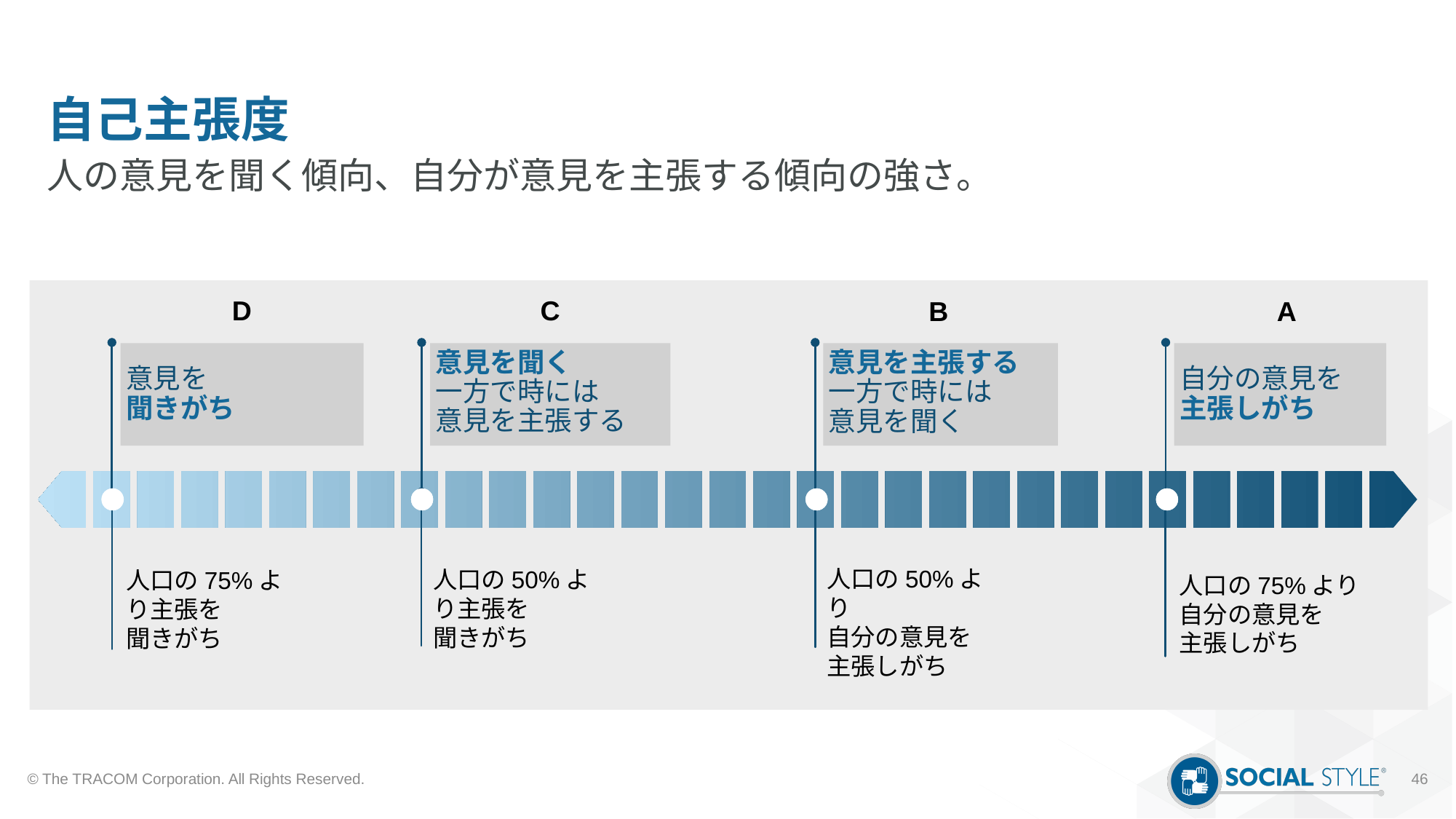

# 自己主張度

人の意見を聞く傾向、自分が意見を主張する傾向の強さ。

D
C
A
B
意見を
聞きがち

人口の75%より主張を
聞きがち

意見を聞く
一方で時には
意見を主張する

人口の50%より主張を
聞きがち

意見を主張する
一方で時には
意見を聞く

人口の50%より
自分の意見を
主張しがち

自分の意見を
主張しがち

人口の75%より
自分の意見を
主張しがち

© The TRACOM Corporation. All Rights Reserved.
46